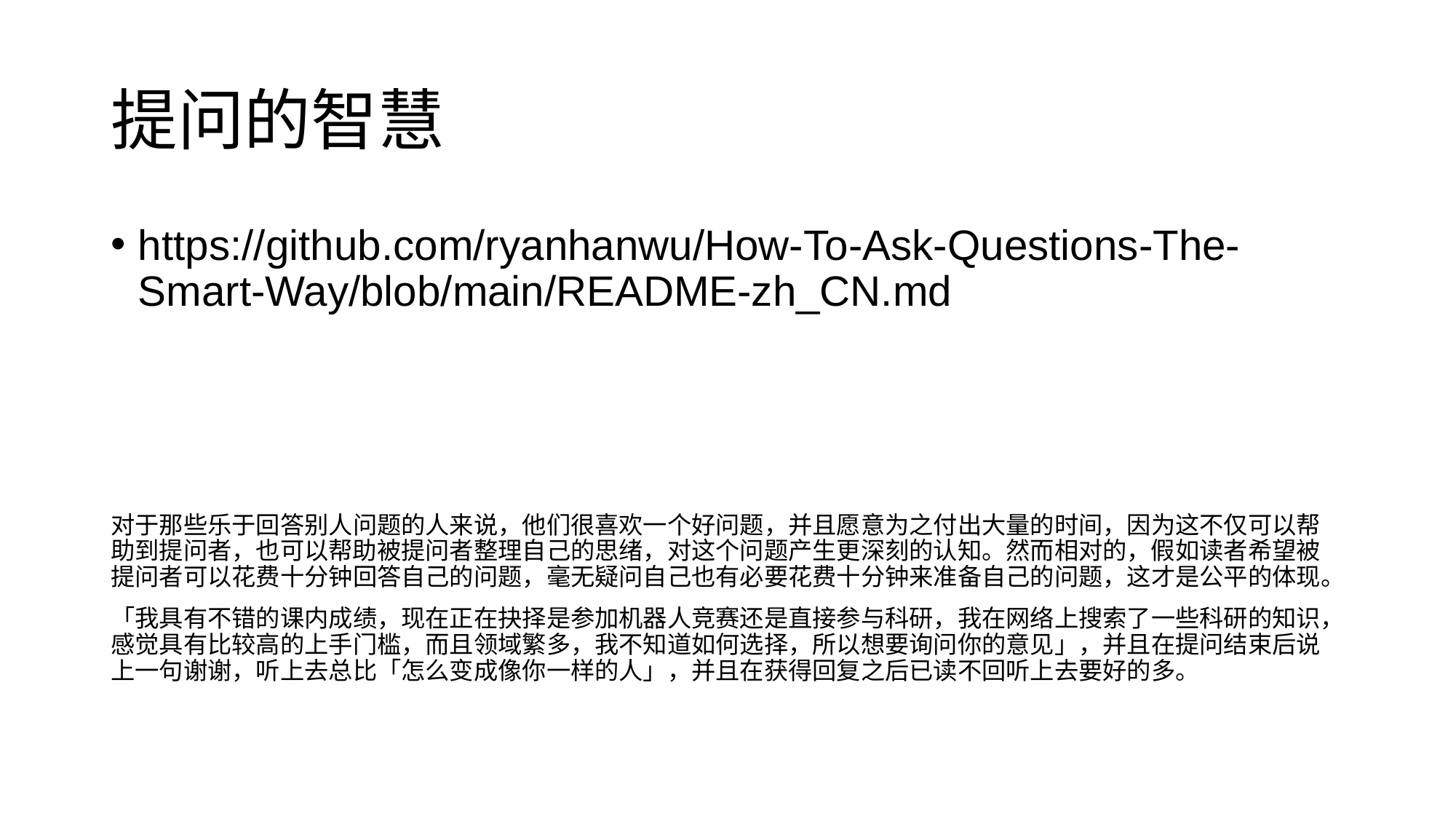

# 提问的智慧
https://github.com/ryanhanwu/How-To-Ask-Questions-The-Smart-Way/blob/main/README-zh_CN.md

对于那些乐于回答别人问题的人来说，他们很喜欢一个好问题，并且愿意为之付出大量的时间，因为这不仅可以帮助到提问者，也可以帮助被提问者整理自己的思绪，对这个问题产生更深刻的认知。然而相对的，假如读者希望被提问者可以花费十分钟回答自己的问题，毫无疑问自己也有必要花费十分钟来准备自己的问题，这才是公平的体现。
「我具有不错的课内成绩，现在正在抉择是参加机器人竞赛还是直接参与科研，我在网络上搜索了一些科研的知识，感觉具有比较高的上手门槛，而且领域繁多，我不知道如何选择，所以想要询问你的意见」，并且在提问结束后说上一句谢谢，听上去总比「怎么变成像你一样的人」，并且在获得回复之后已读不回听上去要好的多。